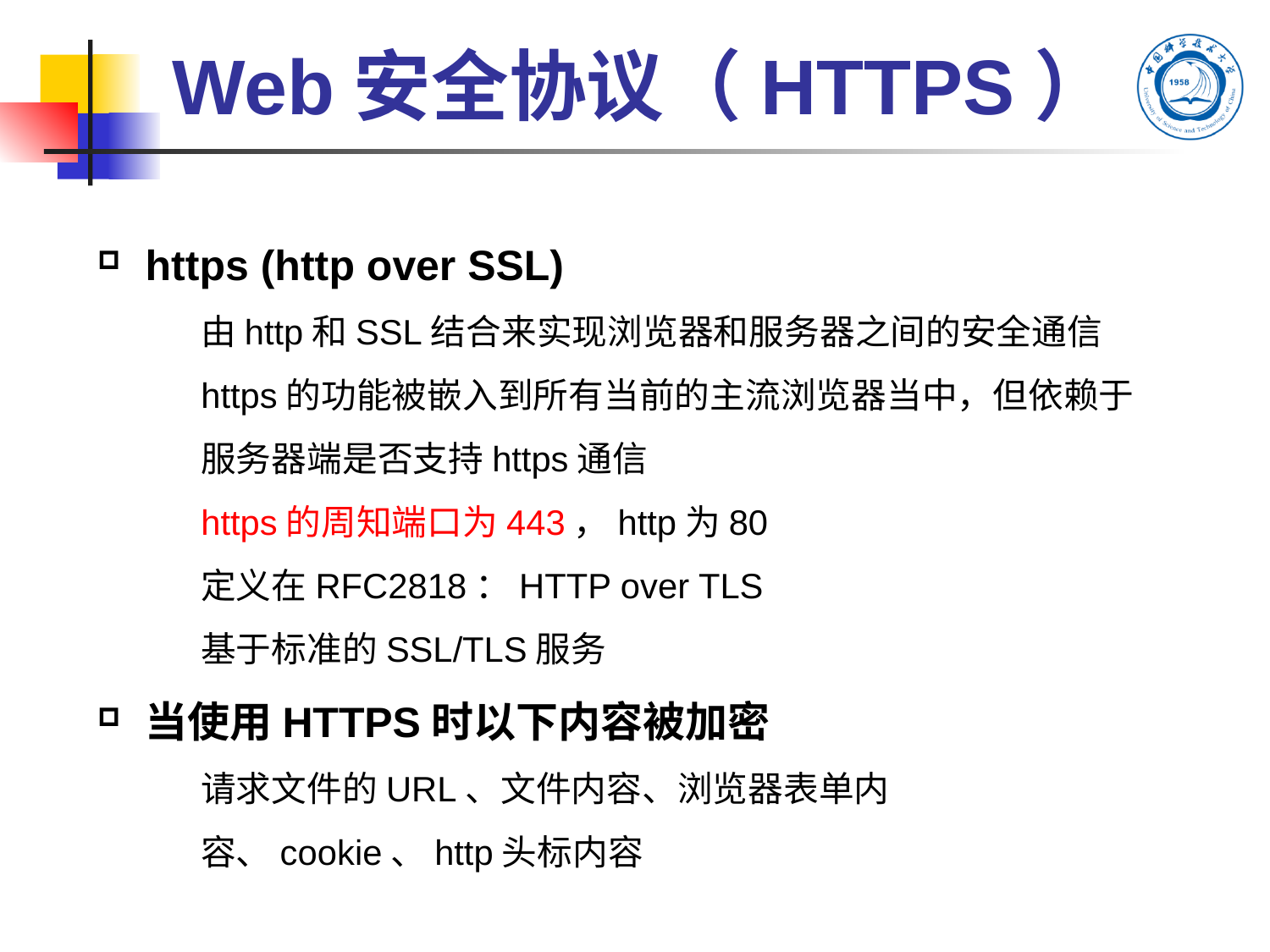

# Web安全协议（HTTPS）
https (http over SSL)
由http和SSL结合来实现浏览器和服务器之间的安全通信
https的功能被嵌入到所有当前的主流浏览器当中，但依赖于服务器端是否支持https通信
https的周知端口为443，http为80
定义在RFC2818：HTTP over TLS
基于标准的SSL/TLS服务
当使用HTTPS时以下内容被加密
请求文件的URL、文件内容、浏览器表单内容、cookie、http头标内容